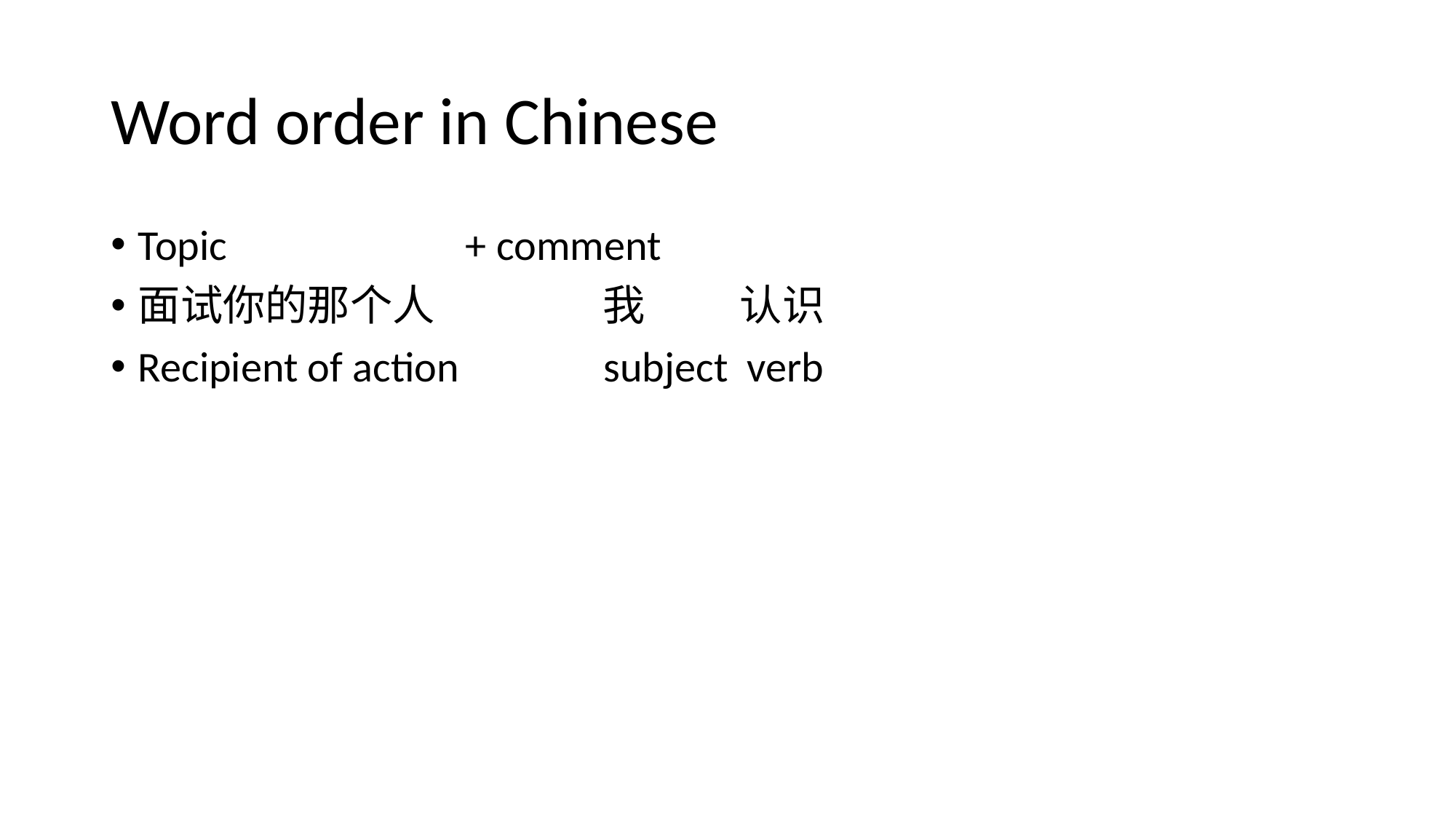

# Word order in Chinese
Topic			+ comment
面试你的那个人		   我          认识
Recipient of action  	   subject  verb